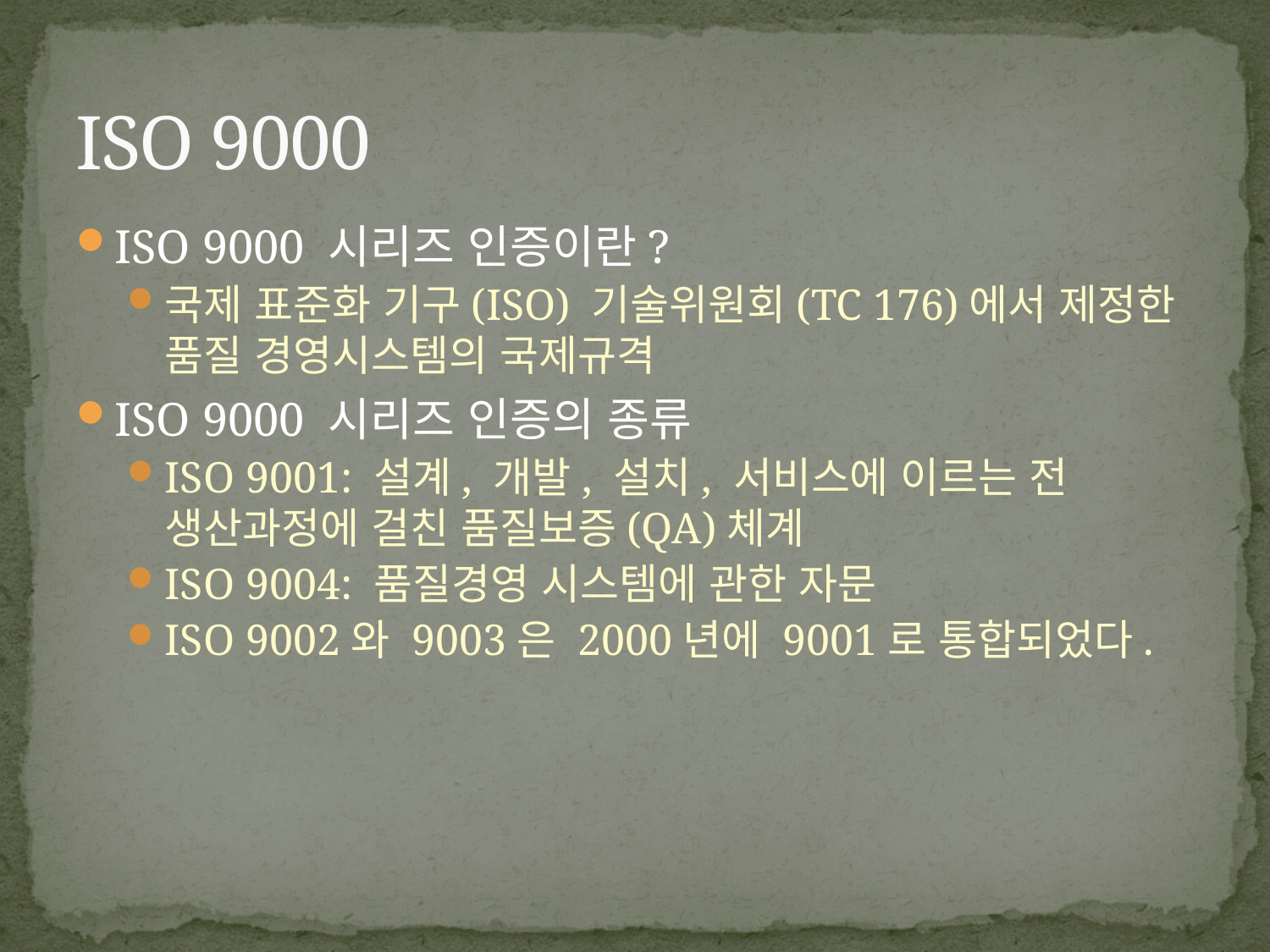

# ISO 9000
ISO 9000 시리즈 인증이란?
국제 표준화 기구(ISO) 기술위원회(TC 176)에서 제정한 품질 경영시스템의 국제규격
ISO 9000 시리즈 인증의 종류
ISO 9001: 설계, 개발, 설치, 서비스에 이르는 전 생산과정에 걸친 품질보증(QA)체계
ISO 9004: 품질경영 시스템에 관한 자문
ISO 9002와 9003은 2000년에 9001로 통합되었다.